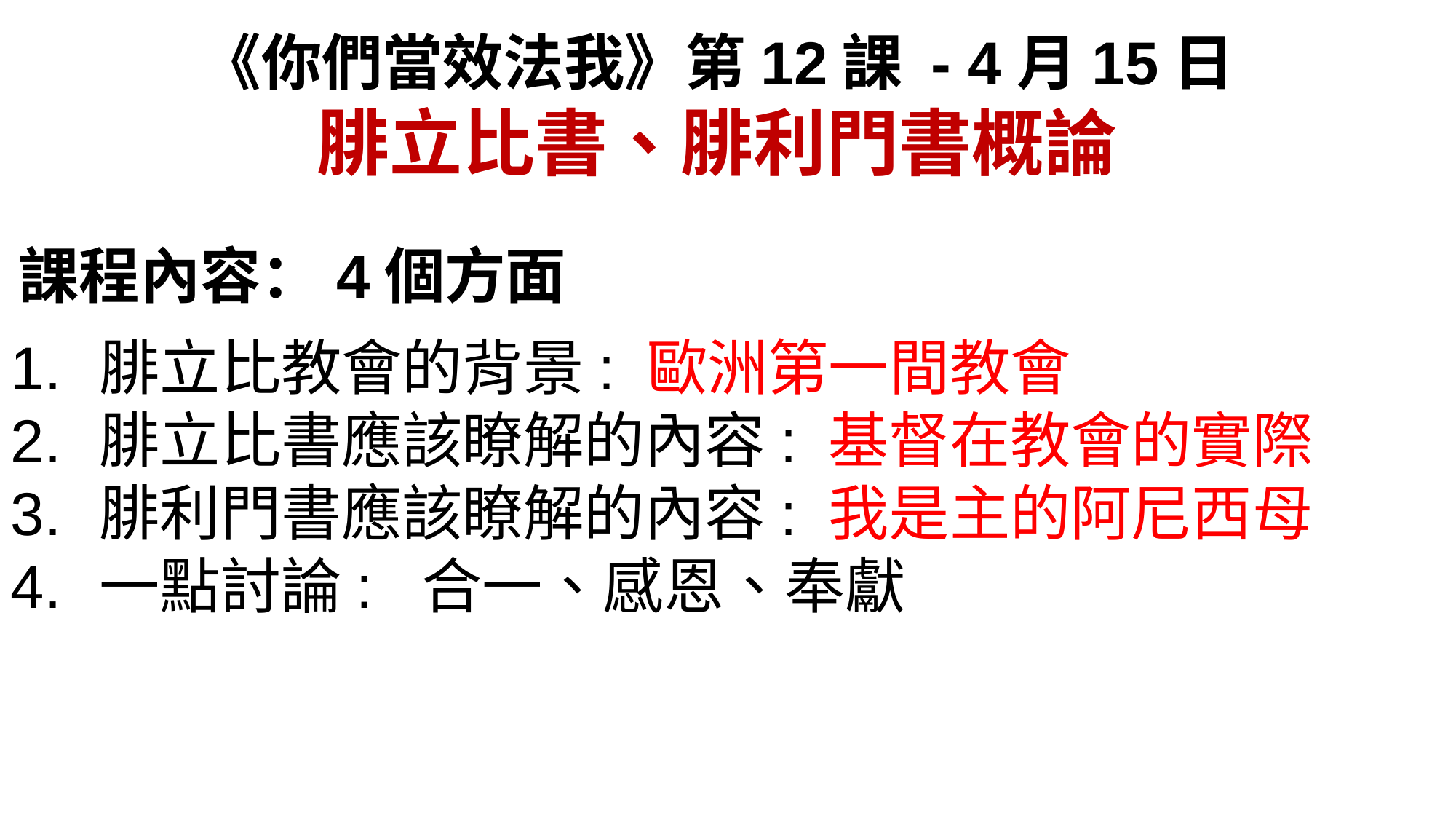

《你們當效法我》第12課 - 4月15日
腓立比書、腓利門書概論
課程內容：4個方面
腓立比教會的背景: 歐洲第一間教會
腓立比書應該瞭解的內容: 基督在教會的實際
腓利門書應該瞭解的內容: 我是主的阿尼西母
一點討論:  合一、感恩、奉獻